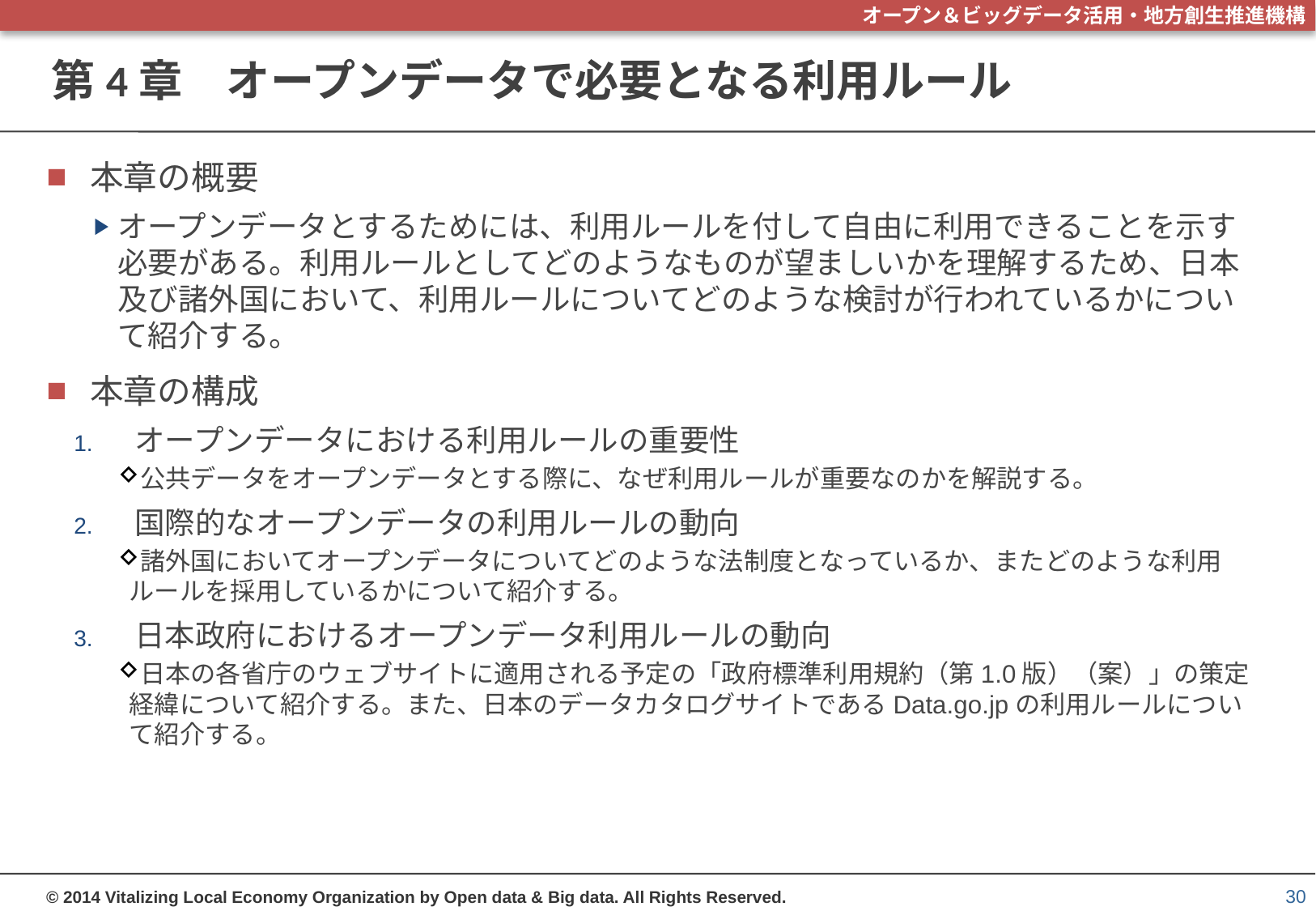

# 第4章　オープンデータで必要となる利用ルール
本章の概要
オープンデータとするためには、利用ルールを付して自由に利用できることを示す必要がある。利用ルールとしてどのようなものが望ましいかを理解するため、日本及び諸外国において、利用ルールについてどのような検討が行われているかについて紹介する。
本章の構成
オープンデータにおける利用ルールの重要性
公共データをオープンデータとする際に、なぜ利用ルールが重要なのかを解説する。
国際的なオープンデータの利用ルールの動向
諸外国においてオープンデータについてどのような法制度となっているか、またどのような利用ルールを採用しているかについて紹介する。
日本政府におけるオープンデータ利用ルールの動向
日本の各省庁のウェブサイトに適用される予定の「政府標準利用規約（第1.0版）（案）」の策定経緯について紹介する。また、日本のデータカタログサイトであるData.go.jpの利用ルールについて紹介する。
30